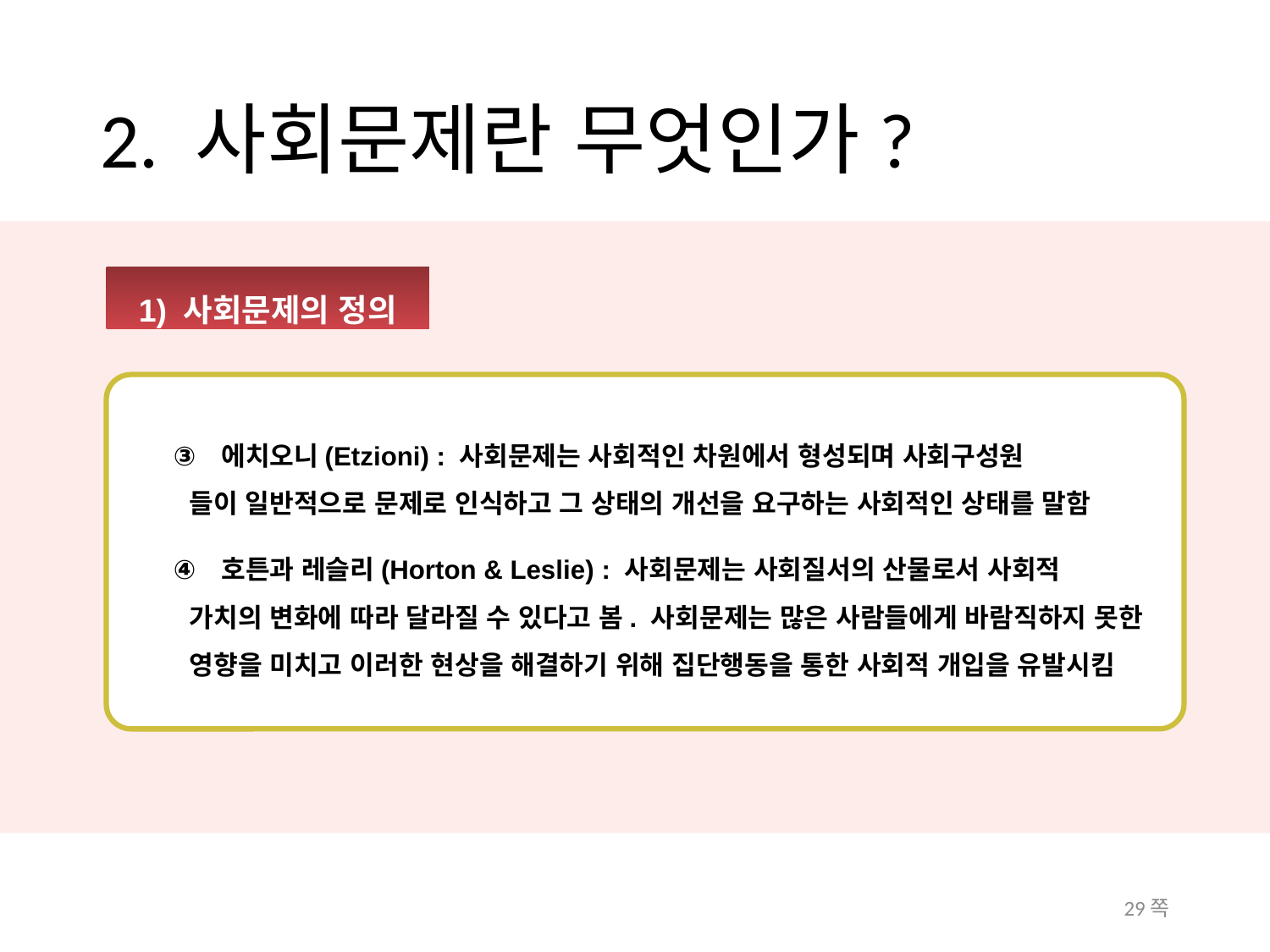

# 2. 사회문제란 무엇인가?

1) 사회문제의 정의
에치오니(Etzioni) : 사회문제는 사회적인 차원에서 형성되며 사회구성원
들이 일반적으로 문제로 인식하고 그 상태의 개선을 요구하는 사회적인 상태를 말함

호튼과 레슬리(Horton & Leslie) : 사회문제는 사회질서의 산물로서 사회적
가치의 변화에 따라 달라질 수 있다고 봄. 사회문제는 많은 사람들에게 바람직하지 못한 영향을 미치고 이러한 현상을 해결하기 위해 집단행동을 통한 사회적 개입을 유발시킴
29쪽